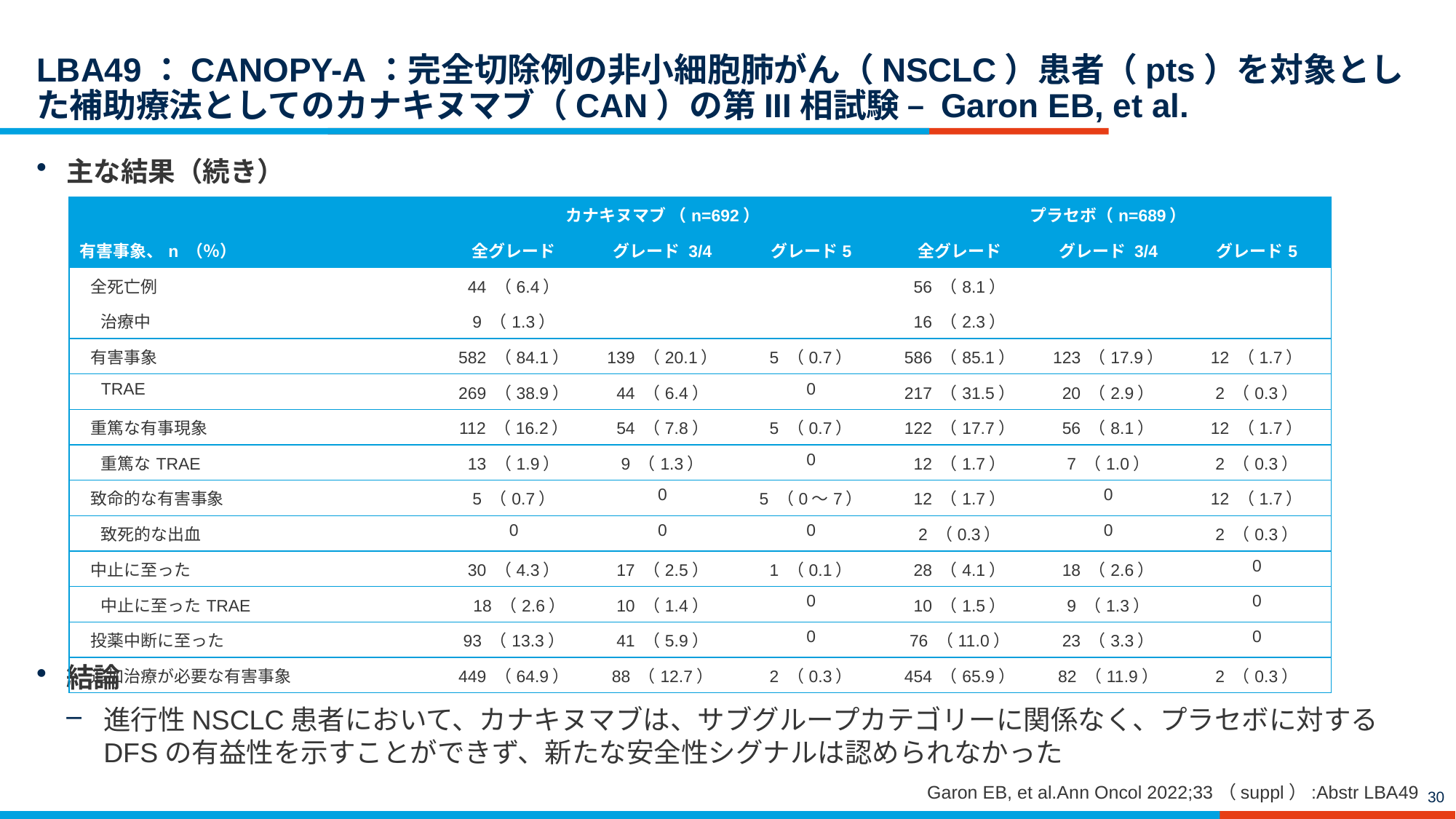

# LBA49：CANOPY-A：完全切除例の非小細胞肺がん（NSCLC）患者（pts）を対象とした補助療法としてのカナキヌマブ（CAN）の第III相試験 – Garon EB, et al.
主な結果（続き）
結論
進行性NSCLC患者において、カナキヌマブは、サブグループカテゴリーに関係なく、プラセボに対するDFSの有益性を示すことができず、新たな安全性シグナルは認められなかった
| 有害事象、n （％） | カナキヌマブ （n=692） |  |  | プラセボ（n=689） |  |  |
| --- | --- | --- | --- | --- | --- | --- |
|  | 全グレード | グレード 3/4 | グレード5 | 全グレード | グレード 3/4 | グレード5 |
| 全死亡例 | 44 （6.4） |  |  | 56 （8.1） |  |  |
| 治療中 | 9 （1.3） |  |  | 16 （2.3） |  |  |
| 有害事象 | 582 （84.1） | 139 （20.1） | 5 （0.7） | 586 （85.1） | 123 （17.9） | 12 （1.7） |
| TRAE | 269 （38.9） | 44 （6.4） | 0 | 217 （31.5） | 20 （2.9） | 2 （0.3） |
| 重篤な有事現象 | 112 （16.2） | 54 （7.8） | 5 （0.7） | 122 （17.7） | 56 （8.1） | 12 （1.7） |
| 重篤なTRAE | 13 （1.9） | 9 （1.3） | 0 | 12 （1.7） | 7 （1.0） | 2 （0.3） |
| 致命的な有害事象 | 5 （0.7） | 0 | 5 （0～7） | 12 （1.7） | 0 | 12 （1.7） |
| 致死的な出血 | 0 | 0 | 0 | 2 （0.3） | 0 | 2 （0.3） |
| 中止に至った | 30 （4.3） | 17 （2.5） | 1 （0.1） | 28 （4.1） | 18 （2.6） | 0 |
| 中止に至ったTRAE | 18 （2.6） | 10 （1.4） | 0 | 10 （1.5） | 9 （1.3） | 0 |
| 投薬中断に至った | 93 （13.3） | 41 （5.9） | 0 | 76 （11.0） | 23 （3.3） | 0 |
| 追加治療が必要な有害事象 | 449 （64.9） | 88 （12.7） | 2 （0.3） | 454 （65.9） | 82 （11.9） | 2 （0.3） |
Garon EB, et al.Ann Oncol 2022;33（suppl）:Abstr LBA49